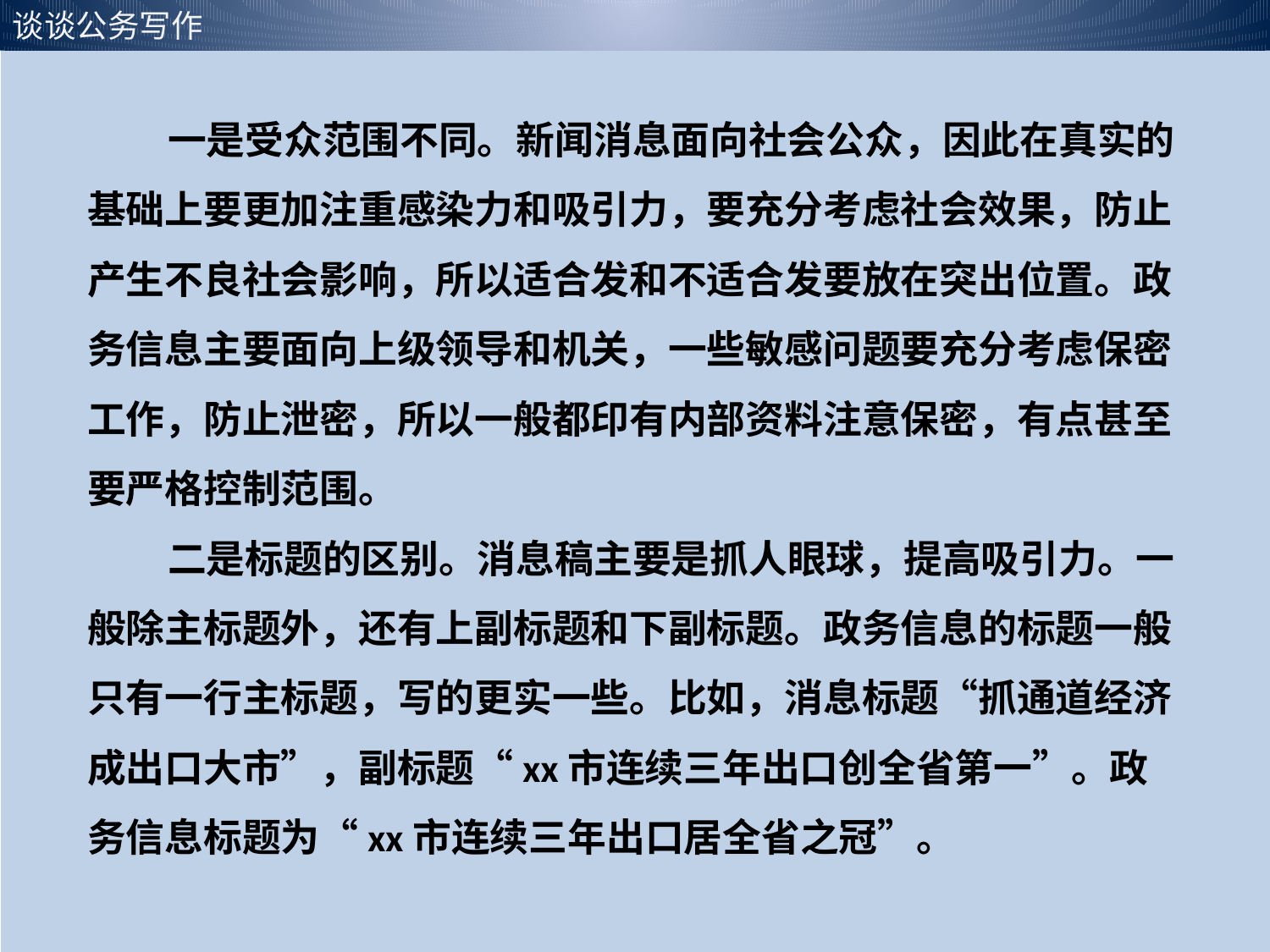

一是受众范围不同。新闻消息面向社会公众，因此在真实的基础上要更加注重感染力和吸引力，要充分考虑社会效果，防止产生不良社会影响，所以适合发和不适合发要放在突出位置。政务信息主要面向上级领导和机关，一些敏感问题要充分考虑保密工作，防止泄密，所以一般都印有内部资料注意保密，有点甚至要严格控制范围。
        二是标题的区别。消息稿主要是抓人眼球，提高吸引力。一般除主标题外，还有上副标题和下副标题。政务信息的标题一般只有一行主标题，写的更实一些。比如，消息标题“抓通道经济  成出口大市”，副标题“xx市连续三年出口创全省第一”。政务信息标题为“xx市连续三年出口居全省之冠”。